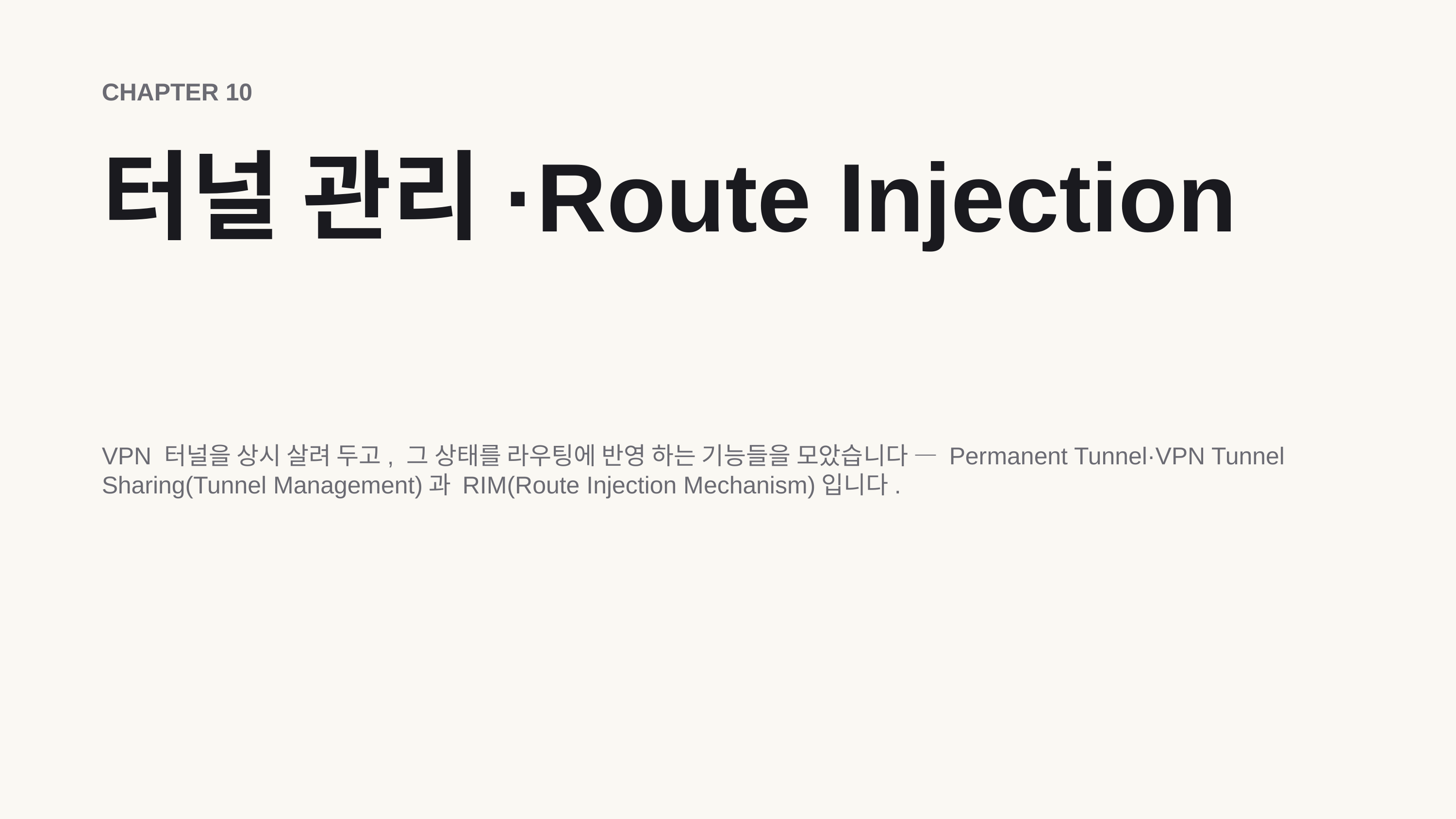

CHAPTER 10
터널 관리·Route Injection
VPN 터널을 상시 살려 두고, 그 상태를 라우팅에 반영 하는 기능들을 모았습니다 — Permanent Tunnel·VPN Tunnel Sharing(Tunnel Management)과 RIM(Route Injection Mechanism)입니다.